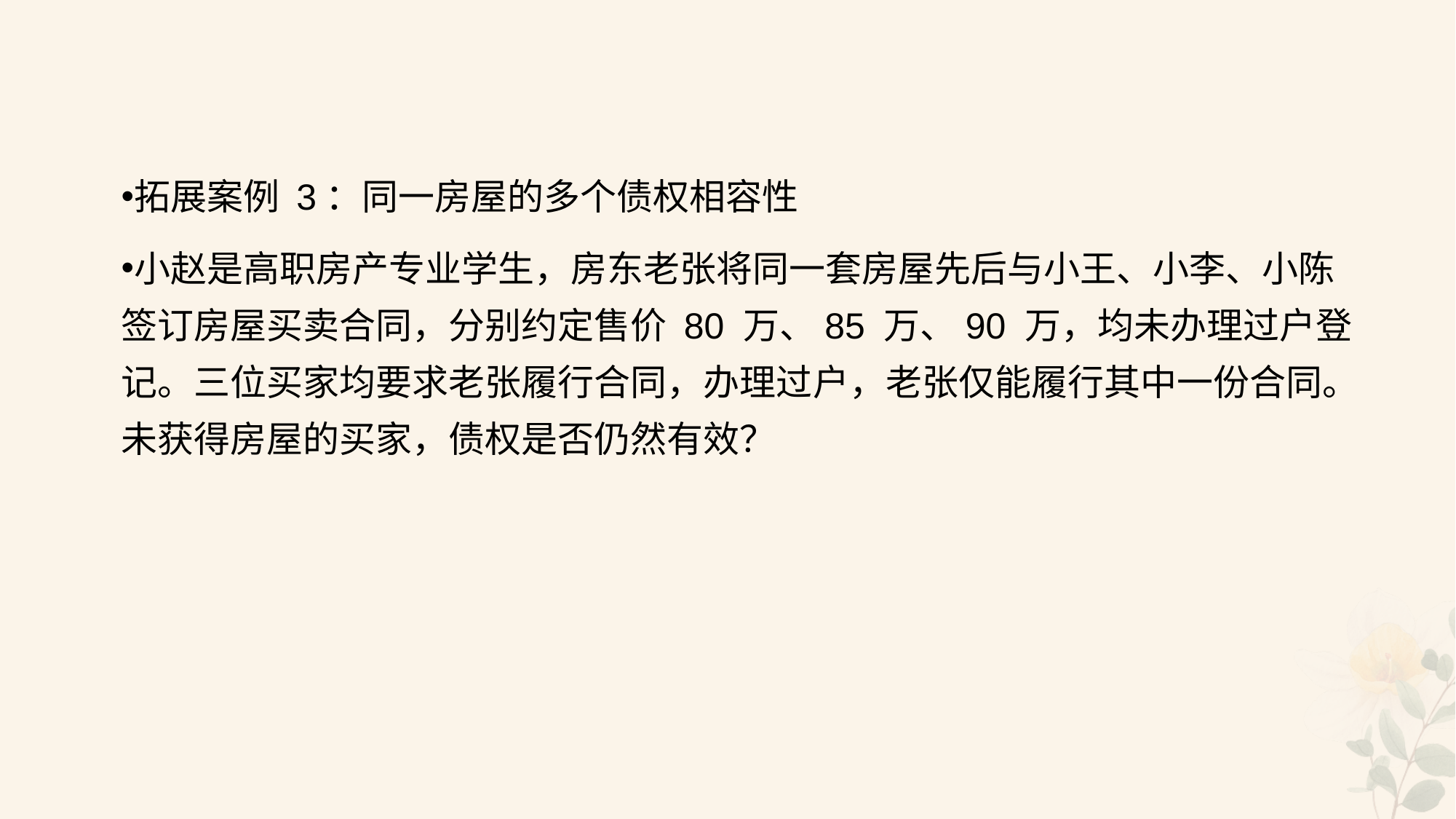

#
拓展案例 3：同一房屋的多个债权相容性
小赵是高职房产专业学生，房东老张将同一套房屋先后与小王、小李、小陈签订房屋买卖合同，分别约定售价 80 万、85 万、90 万，均未办理过户登记。三位买家均要求老张履行合同，办理过户，老张仅能履行其中一份合同。未获得房屋的买家，债权是否仍然有效？